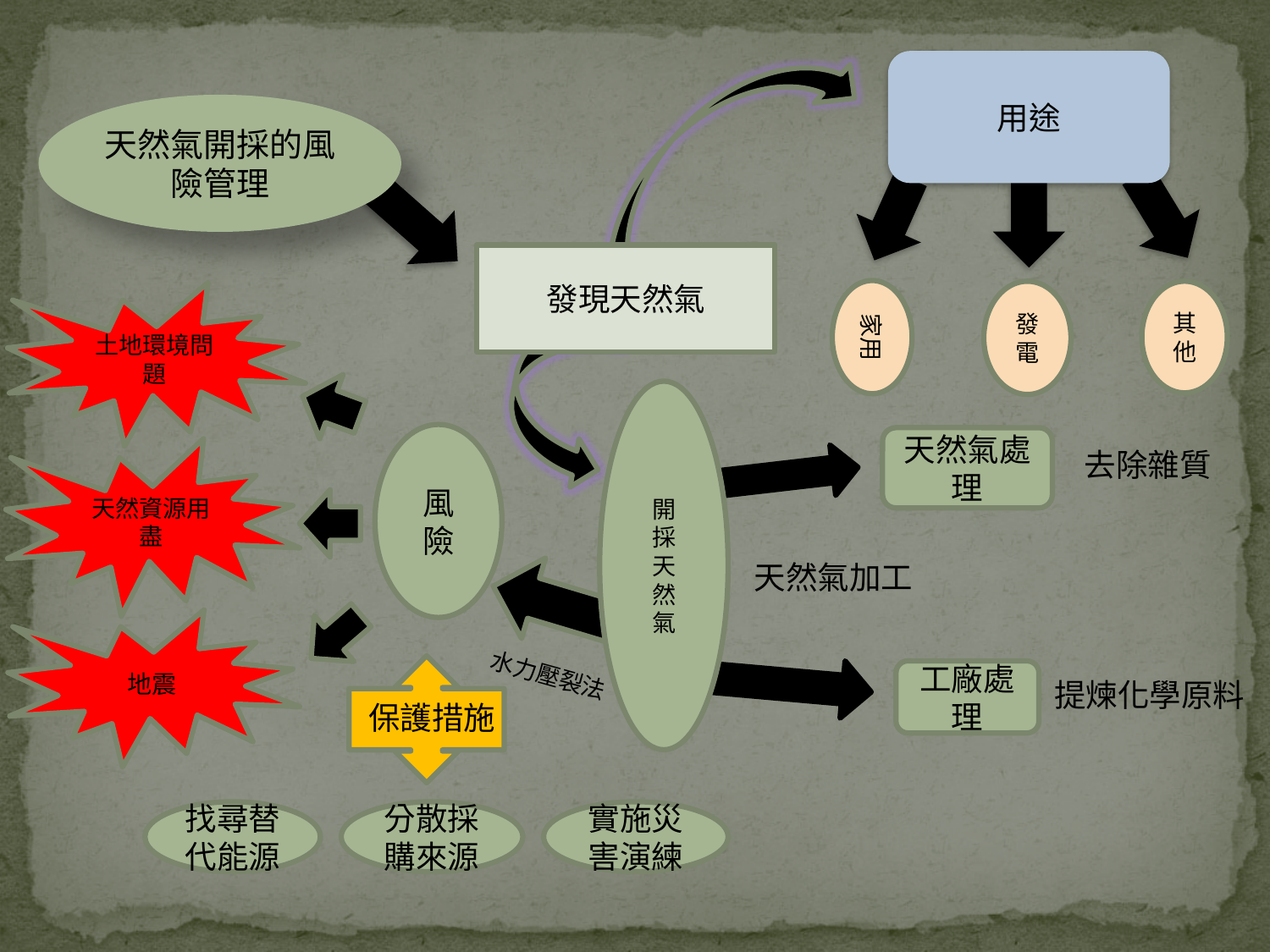

用途
天然氣開採的風險管理

發現天然氣
家用
發電
其他
土地環境問題

開
採
天
然
氣
風
險
天然氣處理
天然資源用盡
去除雜質

天然氣加工

地震

水力壓裂法

工廠處理
提煉化學原料
保護措施
找尋替代能源
分散採購來源
實施災害演練